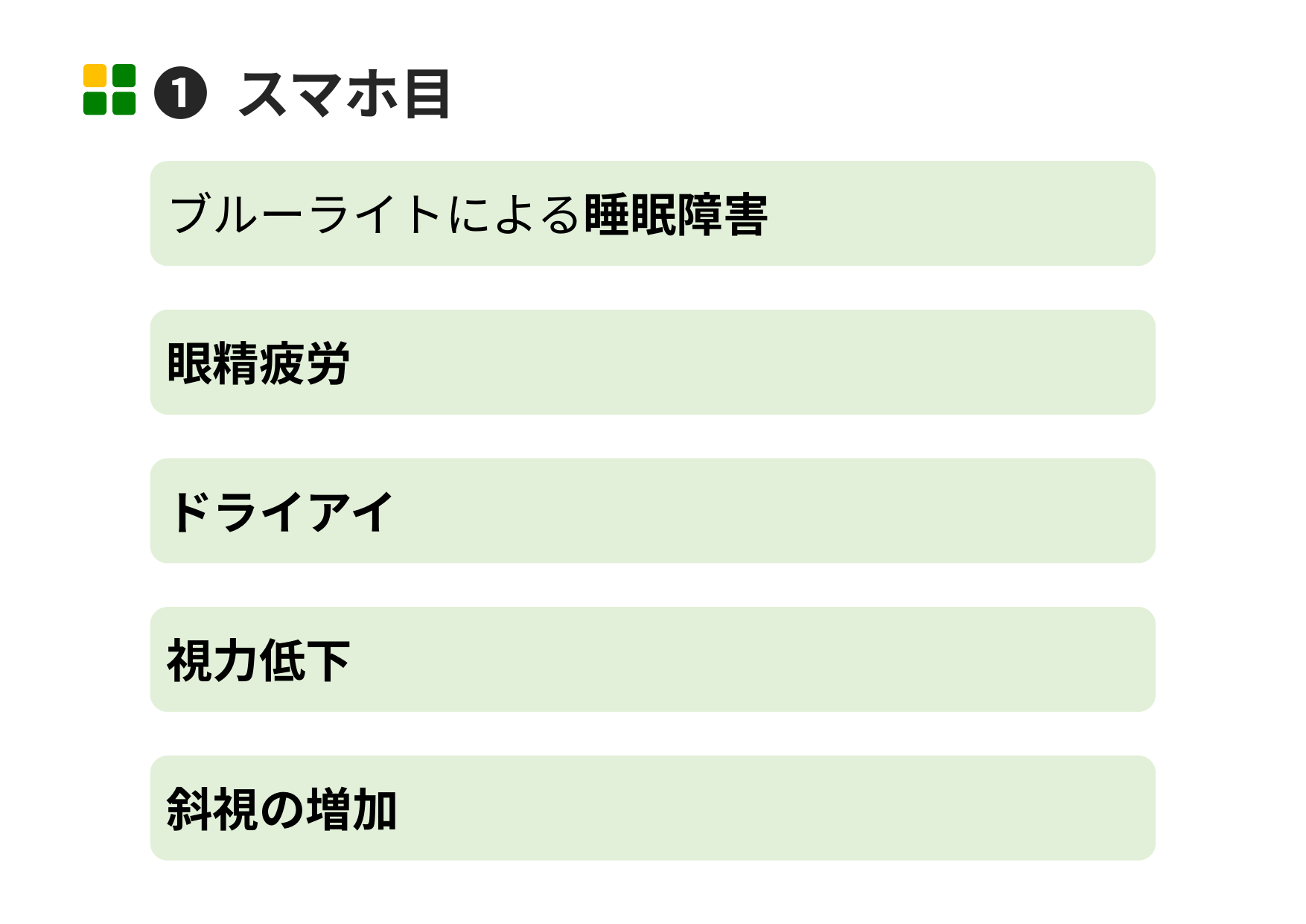

➊ スマホ目

ブルーライトによる睡眠障害
眼精疲労
ドライアイ
視力低下
斜視の増加